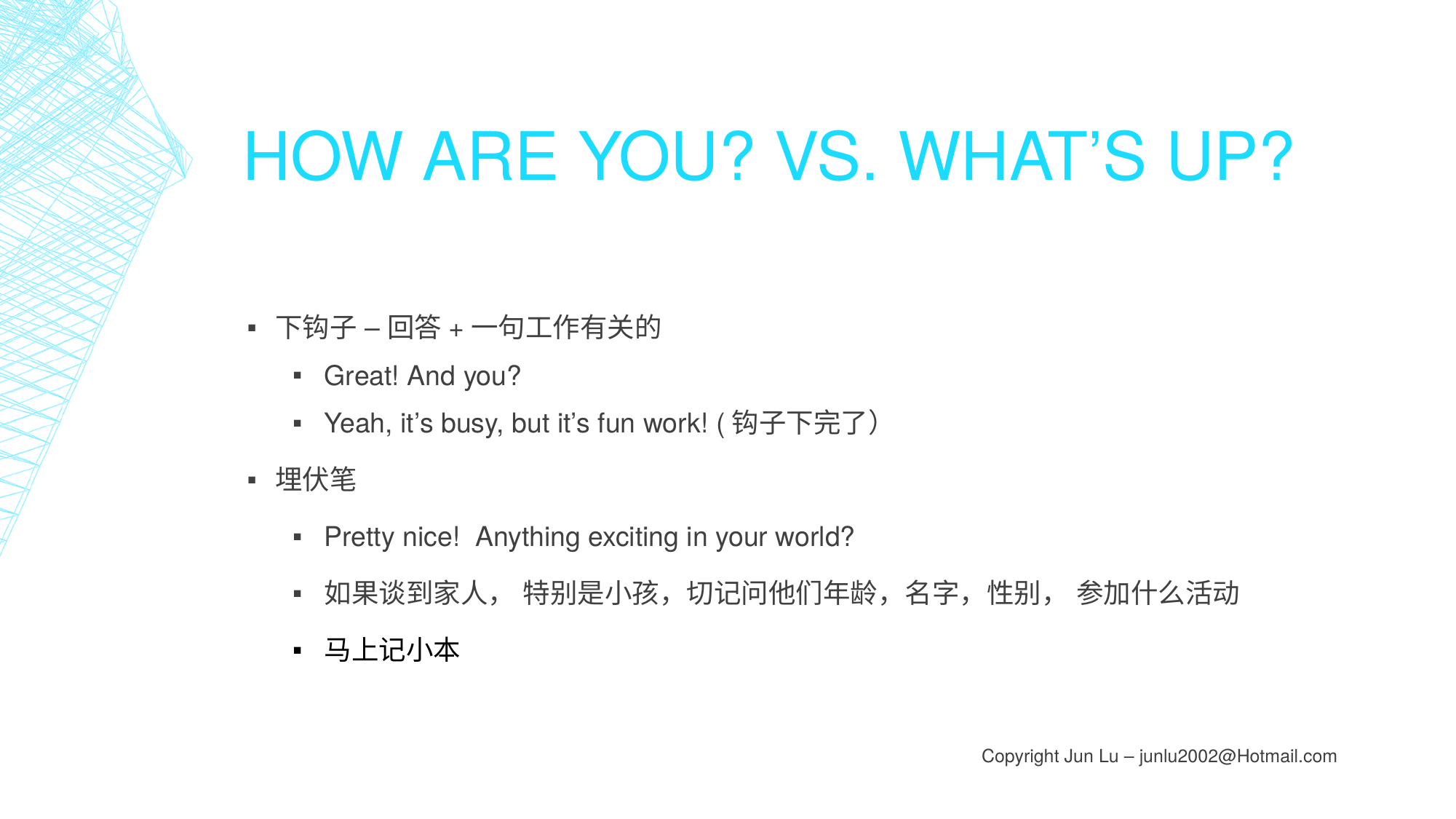

# HOW ARE YOU? VS. WHAT’S UP?

下钩子 – 回答+一句工作有关的
Great! And you?
Yeah, it’s busy, but it’s fun work! (钩子下完了）
埋伏笔
Pretty nice!  Anything exciting in your world?
如果谈到家人， 特别是小孩，切记问他们年龄，名字，性别， 参加什么活动
马上记小本
Copyright Jun Lu – junlu2002@Hotmail.com